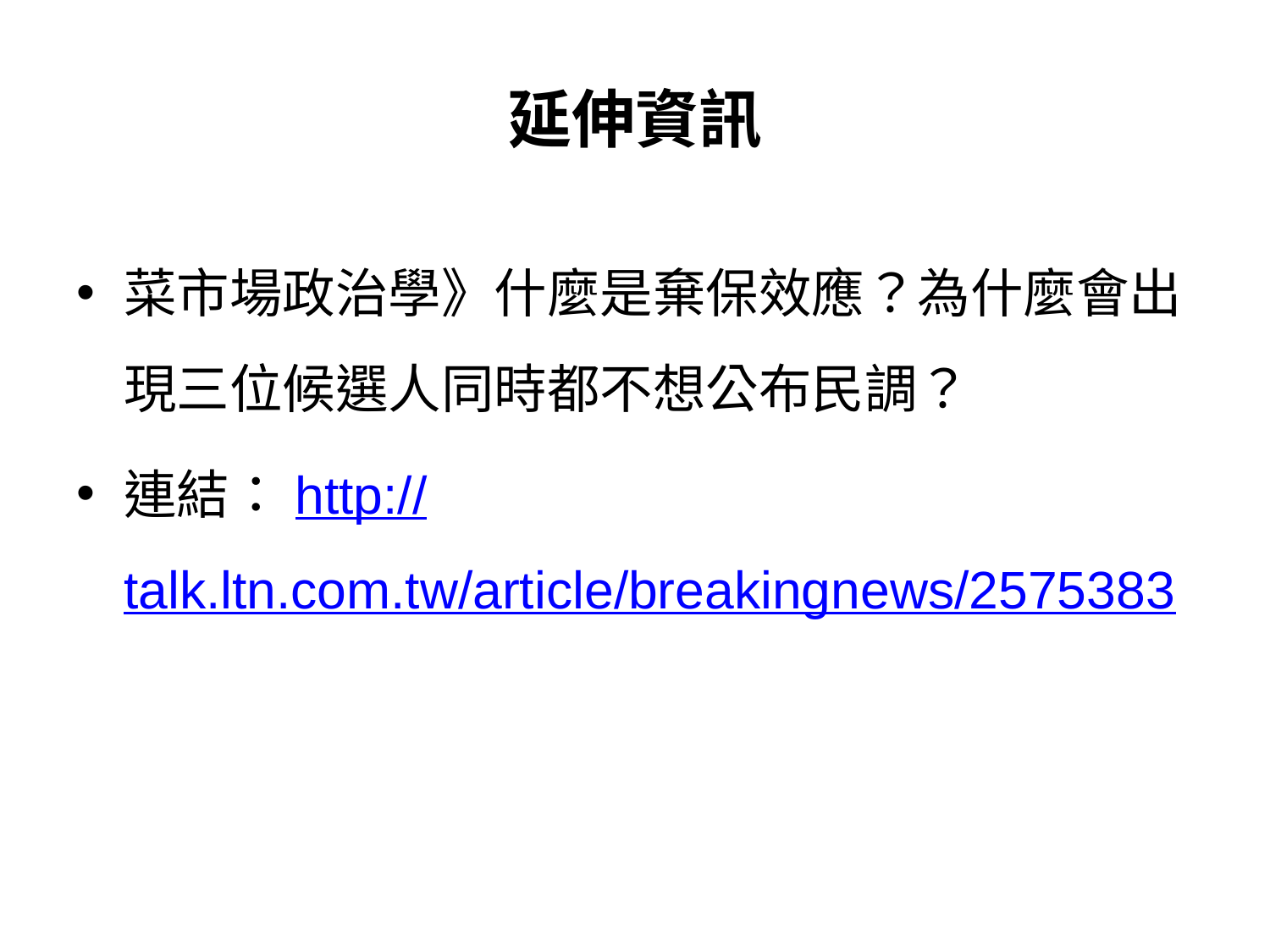

# 延伸資訊
菜市場政治學》什麼是棄保效應？為什麼會出現三位候選人同時都不想公布民調？
連結：http://talk.ltn.com.tw/article/breakingnews/2575383